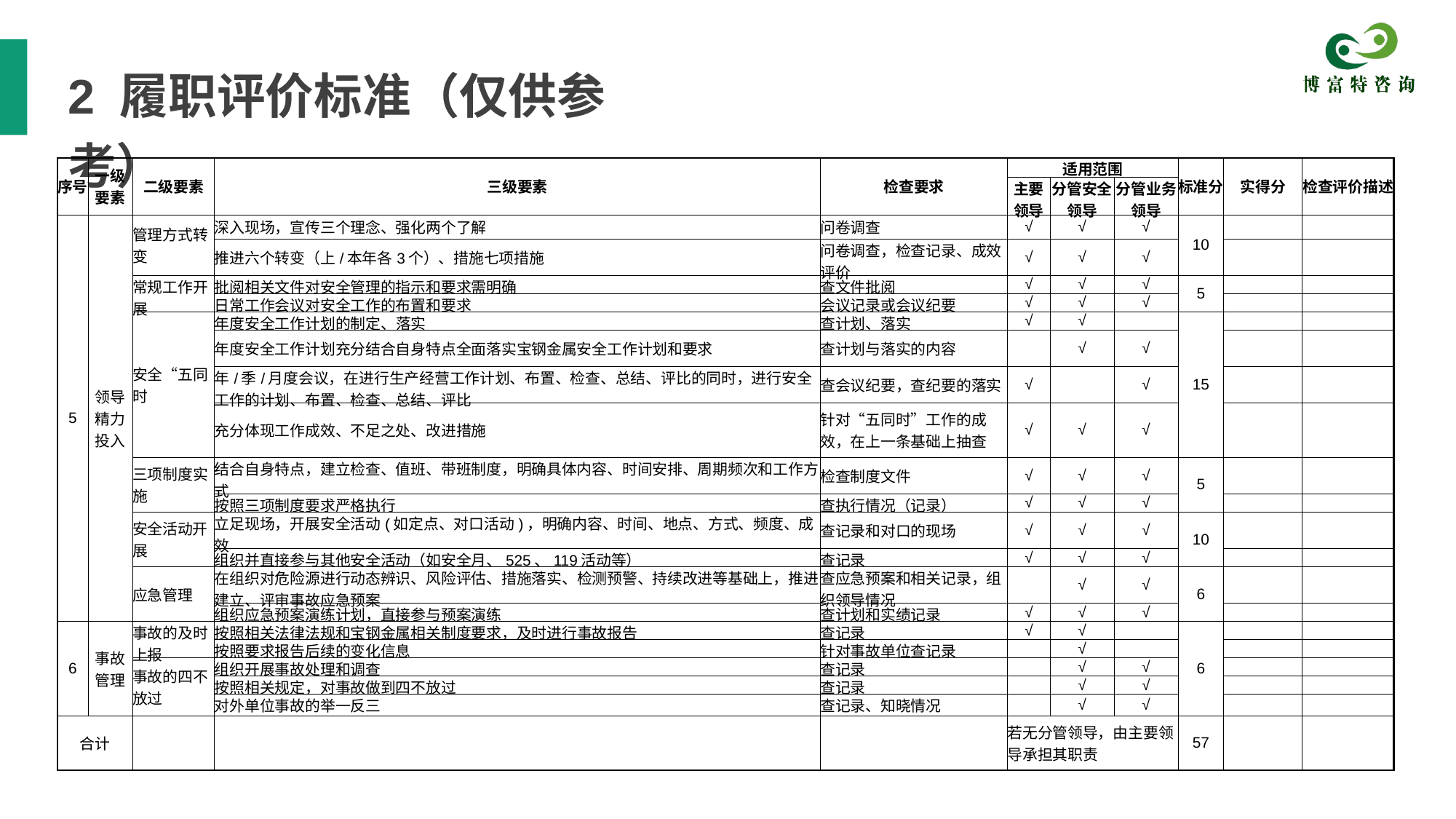

2 履职评价标准（仅供参考）
| 序号 | 一级要素 | 二级要素 | 三级要素 | 检查要求 | 适用范围 |  |  | 标准分 | 实得分 | 检查评价描述 |
| --- | --- | --- | --- | --- | --- | --- | --- | --- | --- | --- |
|  |  |  |  |  | 主要领导 | 分管安全领导 | 分管业务领导 |  |  |  |
| 5 | 领导精力投入 | 管理方式转变 | 深入现场，宣传三个理念、强化两个了解 | 问卷调查 | √ | √ | √ | 10 |  |  |
|  |  |  | 推进六个转变（上/本年各3个）、措施七项措施 | 问卷调查，检查记录、成效评价 | √ | √ | √ |  |  |  |
|  |  | 常规工作开展 | 批阅相关文件对安全管理的指示和要求需明确 | 查文件批阅 | √ | √ | √ | 5 |  |  |
|  |  |  | 日常工作会议对安全工作的布置和要求 | 会议记录或会议纪要 | √ | √ | √ |  |  |  |
|  |  | 安全“五同时 | 年度安全工作计划的制定、落实 | 查计划、落实 | √ | √ |  | 15 |  |  |
|  |  |  | 年度安全工作计划充分结合自身特点全面落实宝钢金属安全工作计划和要求 | 查计划与落实的内容 |  | √ | √ |  |  |  |
|  |  |  | 年/季/月度会议，在进行生产经营工作计划、布置、检查、总结、评比的同时，进行安全工作的计划、布置、检查、总结、评比 | 查会议纪要，查纪要的落实 | √ |  | √ |  |  |  |
|  |  |  | 充分体现工作成效、不足之处、改进措施 | 针对“五同时”工作的成效，在上一条基础上抽查 | √ | √ | √ |  |  |  |
|  |  | 三项制度实施 | 结合自身特点，建立检查、值班、带班制度，明确具体内容、时间安排、周期频次和工作方式 | 检查制度文件 | √ | √ | √ | 5 |  |  |
|  |  |  | 按照三项制度要求严格执行 | 查执行情况（记录） | √ | √ | √ |  |  |  |
|  |  | 安全活动开展 | 立足现场，开展安全活动(如定点、对口活动)，明确内容、时间、地点、方式、频度、成效 | 查记录和对口的现场 | √ | √ | √ | 10 |  |  |
|  |  |  | 组织并直接参与其他安全活动（如安全月、525、119活动等） | 查记录 | √ | √ | √ |  |  |  |
|  |  | 应急管理 | 在组织对危险源进行动态辨识、风险评估、措施落实、检测预警、持续改进等基础上，推进建立、评审事故应急预案 | 查应急预案和相关记录，组织领导情况 |  | √ | √ | 6 |  |  |
|  |  |  | 组织应急预案演练计划，直接参与预案演练 | 查计划和实绩记录 | √ | √ | √ |  |  |  |
| 6 | 事故管理 | 事故的及时上报 | 按照相关法律法规和宝钢金属相关制度要求，及时进行事故报告 | 查记录 | √ | √ |  | 6 |  |  |
|  |  |  | 按照要求报告后续的变化信息 | 针对事故单位查记录 |  | √ |  |  |  |  |
|  |  | 事故的四不放过 | 组织开展事故处理和调查 | 查记录 |  | √ | √ |  |  |  |
|  |  |  | 按照相关规定，对事故做到四不放过 | 查记录 |  | √ | √ |  |  |  |
|  |  |  | 对外单位事故的举一反三 | 查记录、知晓情况 |  | √ | √ |  |  |  |
| 合计 |  |  |  |  | 若无分管领导，由主要领导承担其职责 |  |  | 57 |  |  |